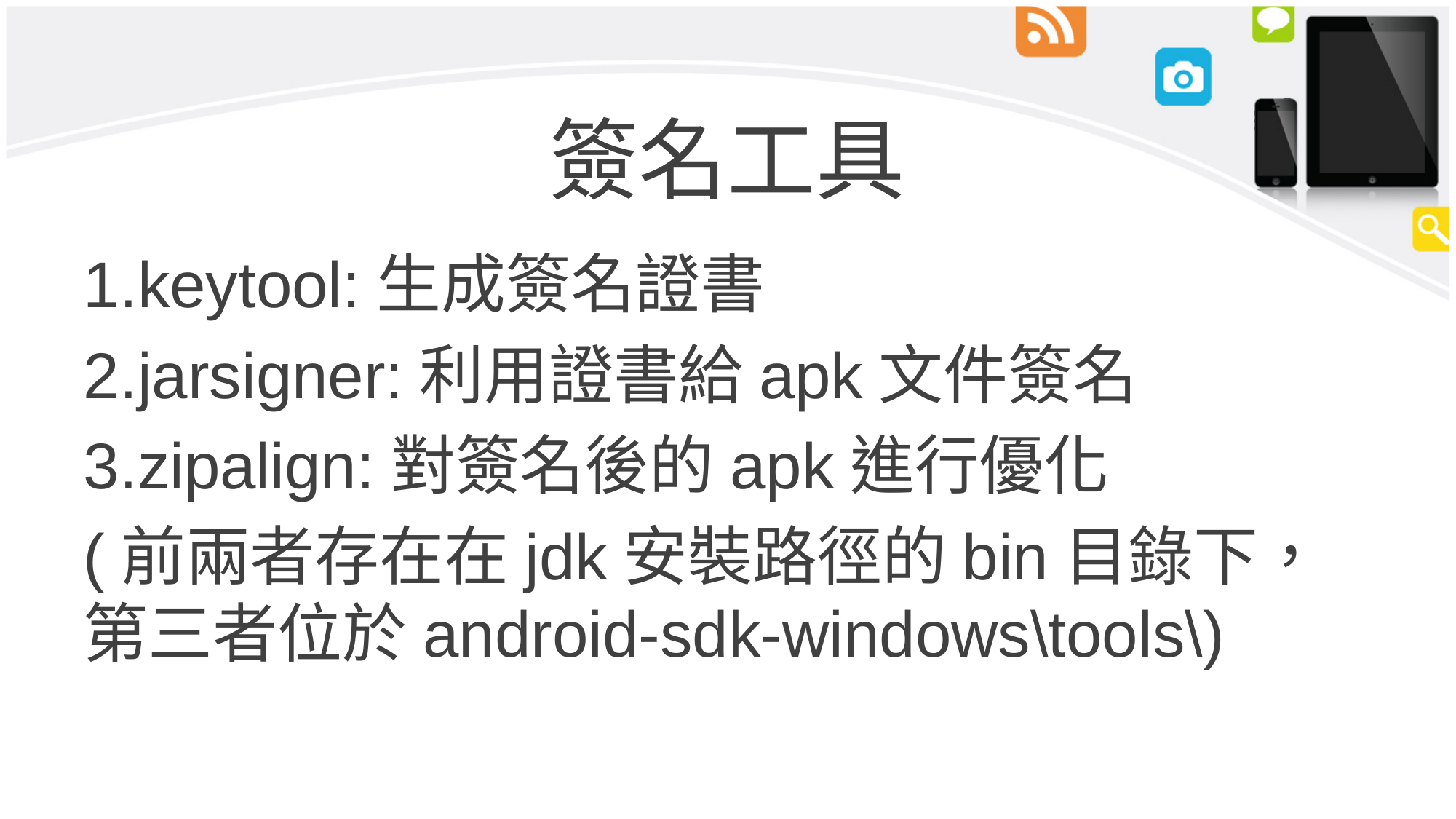

# 簽名工具
1.keytool:生成簽名證書
2.jarsigner:利用證書給apk文件簽名
3.zipalign:對簽名後的apk進行優化
(前兩者存在在jdk安裝路徑的bin目錄下，第三者位於android-sdk-windows\tools\)